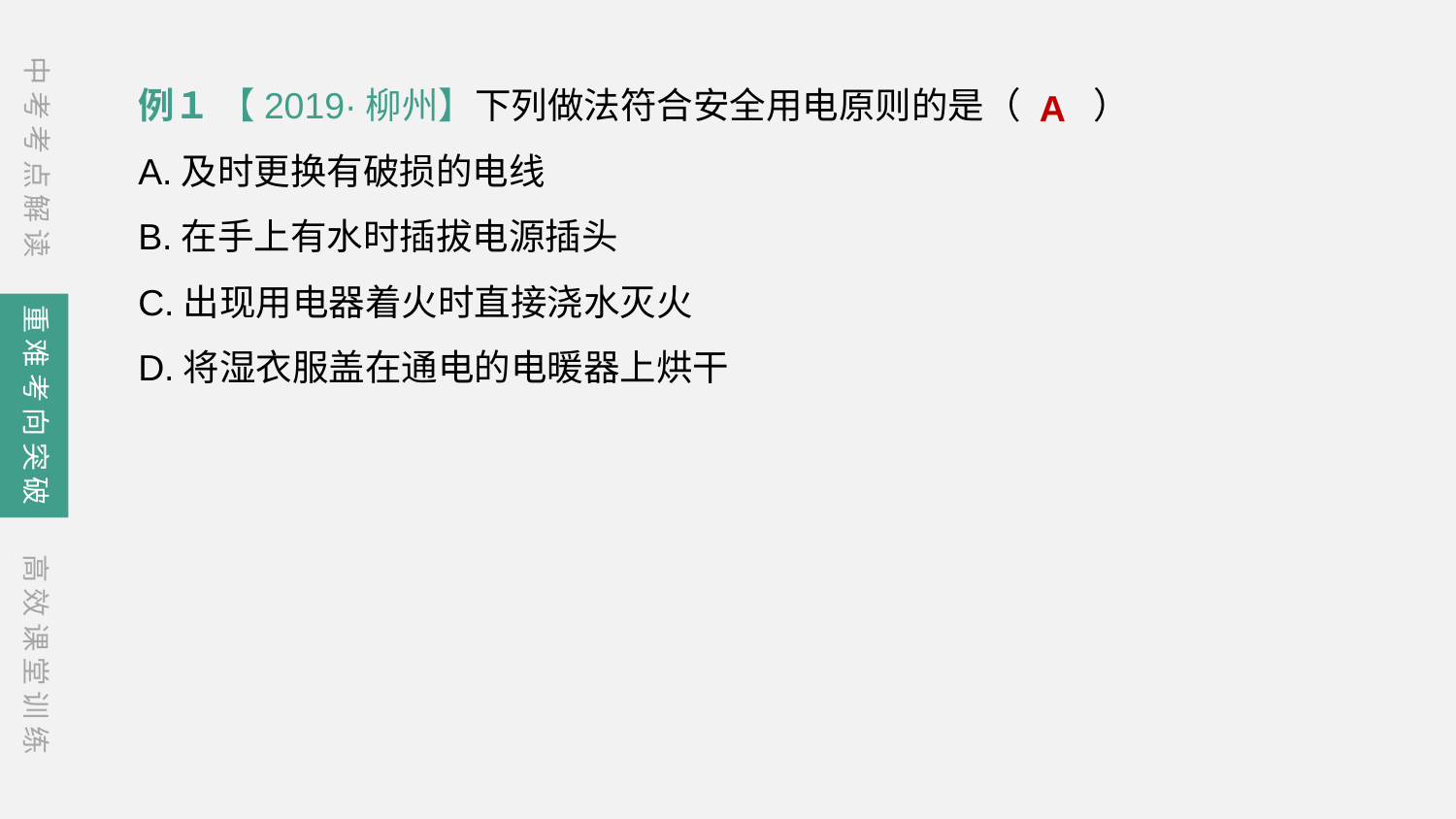

中考考点解读
例１ 【2019·柳州】下列做法符合安全用电原则的是（　　）
A.及时更换有破损的电线
B.在手上有水时插拔电源插头
C.出现用电器着火时直接浇水灭火
D.将湿衣服盖在通电的电暖器上烘干
A
重难考向突破

高效课堂训练